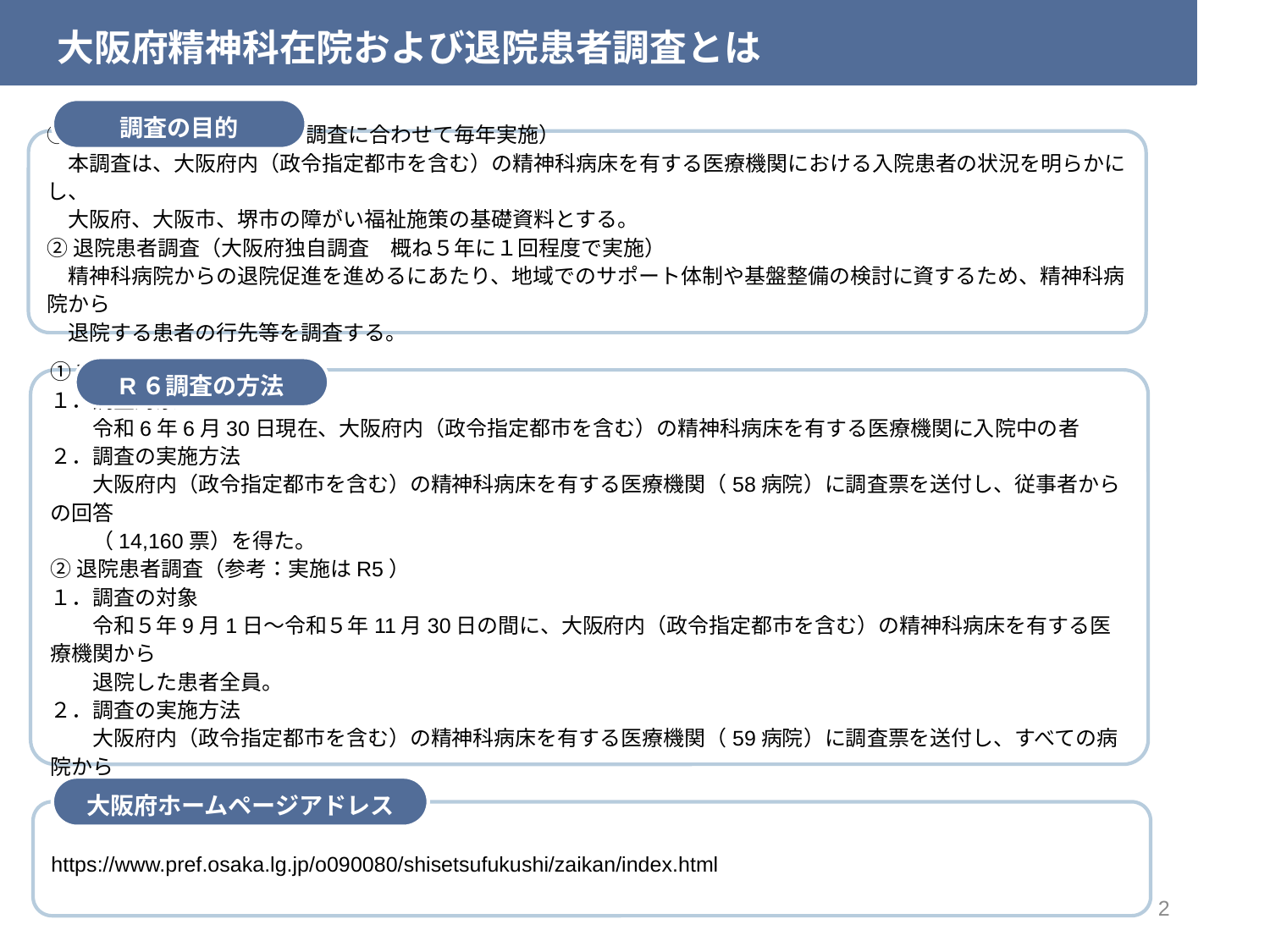

大阪府精神科在院および退院患者調査とは
調査の目的

①在院患者調査（国６３０調査に合わせて毎年実施）
　本調査は、大阪府内（政令指定都市を含む）の精神科病床を有する医療機関における入院患者の状況を明らかにし、
　大阪府、大阪市、堺市の障がい福祉施策の基礎資料とする。
②退院患者調査（大阪府独自調査　概ね５年に１回程度で実施）
　精神科病院からの退院促進を進めるにあたり、地域でのサポート体制や基盤整備の検討に資するため、精神科病院から　
　退院する患者の行先等を調査する。

R６調査の方法

①在院患者調査
１．調査対象
　　令和6年6月30日現在、大阪府内（政令指定都市を含む）の精神科病床を有する医療機関に入院中の者
２．調査の実施方法
　　大阪府内（政令指定都市を含む）の精神科病床を有する医療機関（58病院）に調査票を送付し、従事者からの回答　　
　　（14,160票）を得た。
②退院患者調査（参考：実施はR5）
１．調査の対象
　　令和５年9月1日～令和５年11月30日の間に、大阪府内（政令指定都市を含む）の精神科病床を有する医療機関から
　　退院した患者全員。
２．調査の実施方法
　　大阪府内（政令指定都市を含む）の精神科病床を有する医療機関（59病院）に調査票を送付し、すべての病院から
　　回答（6,261票）を得た。
大阪府ホームページアドレス
https://www.pref.osaka.lg.jp/o090080/shisetsufukushi/zaikan/index.html
2